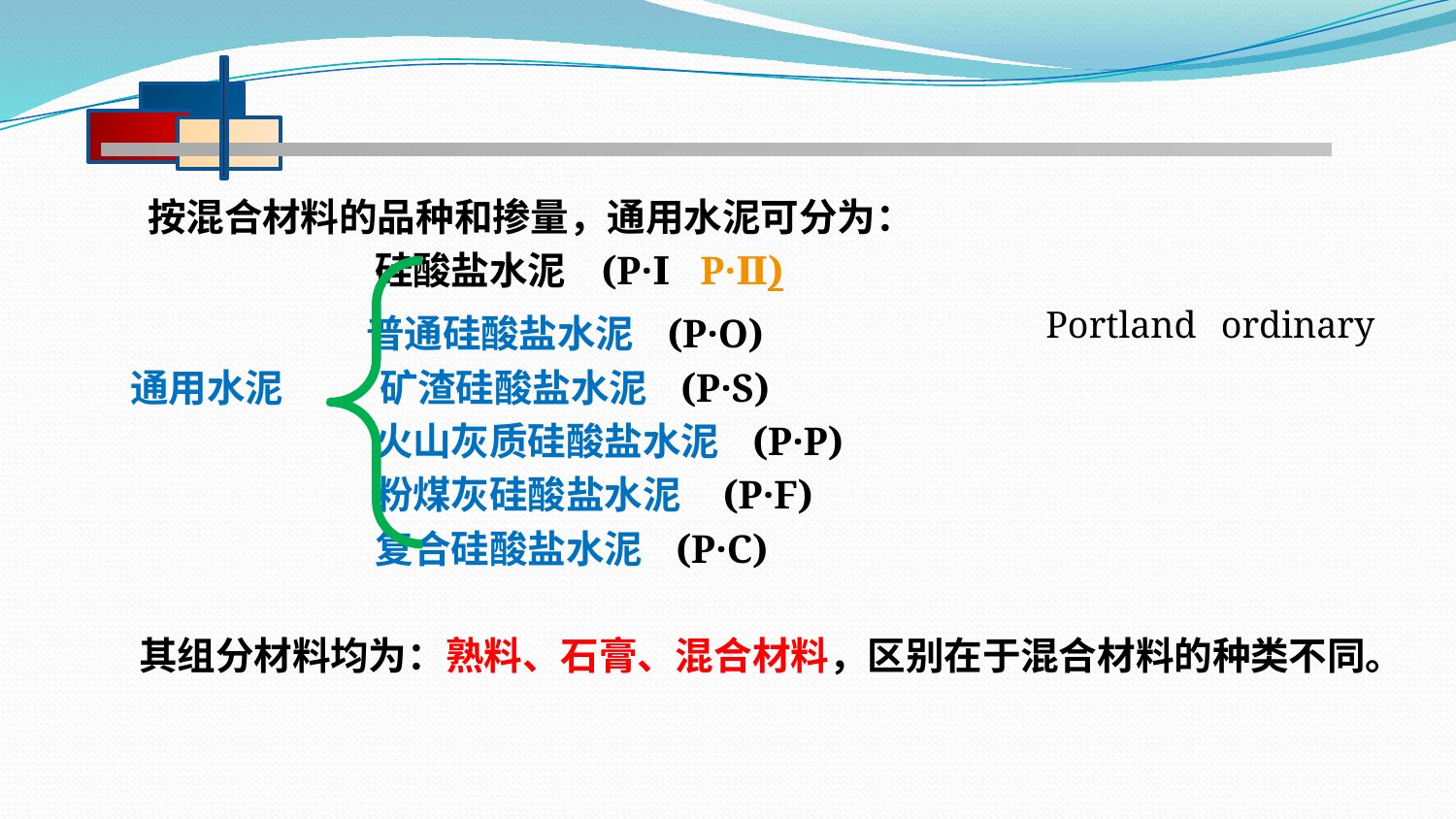

按混合材料的品种和掺量，通用水泥可分为：
                               硅酸盐水泥    (P·Ⅰ   P·Ⅱ)
                              普通硅酸盐水泥   (P·O)
   通用水泥           矿渣硅酸盐水泥   (P·S)
                               火山灰质硅酸盐水泥   (P·P)
                               粉煤灰硅酸盐水泥    (P·F)
                               复合硅酸盐水泥   (P·C)

    其组分材料均为：熟料、石膏、混合材料，区别在于混合材料的种类不同。

Portland
ordinary